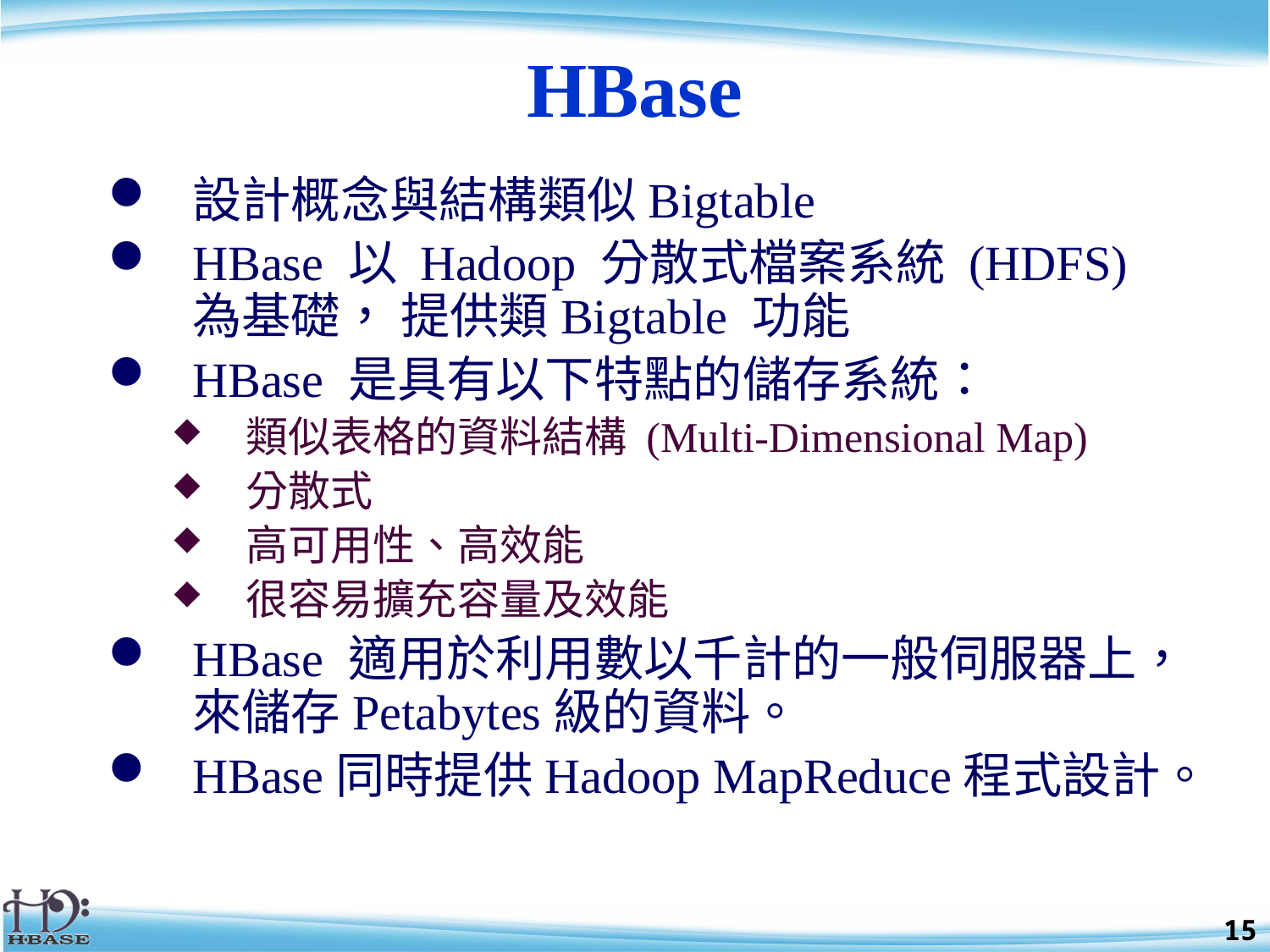

# HBase
設計概念與結構類似Bigtable
HBase 以 Hadoop 分散式檔案系統 (HDFS) 為基礎， 提供類Bigtable 功能
HBase 是具有以下特點的儲存系統：
類似表格的資料結構 (Multi-Dimensional Map)
分散式
高可用性、高效能
很容易擴充容量及效能
HBase 適用於利用數以千計的一般伺服器上，來儲存Petabytes級的資料。
HBase同時提供Hadoop MapReduce程式設計。
15